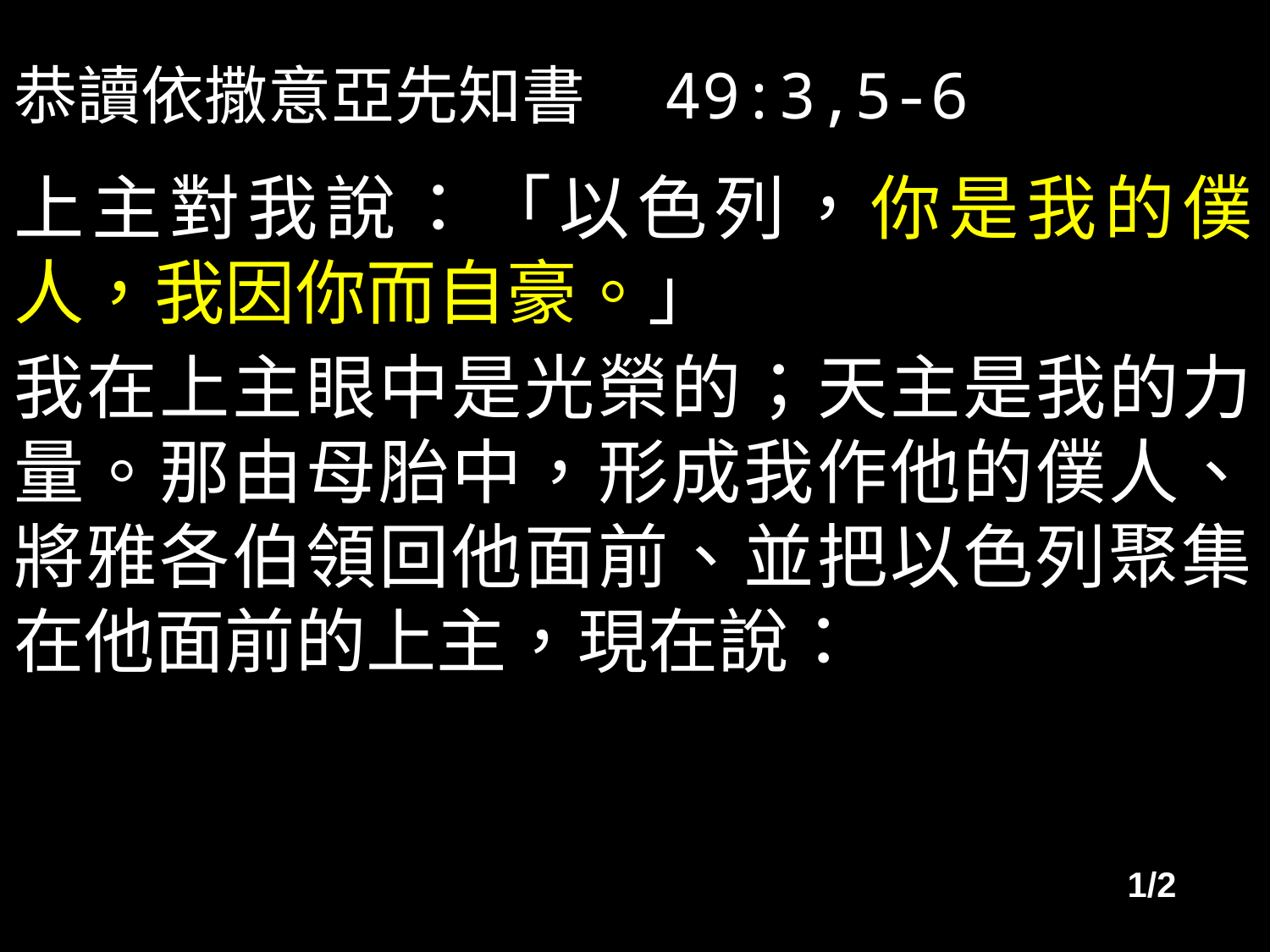

恭讀依撒意亞先知書　49:3,5-6
上主對我說：「以色列，你是我的僕人，我因你而自豪。」
我在上主眼中是光榮的；天主是我的力量。那由母胎中，形成我作他的僕人、將雅各伯領回他面前、並把以色列聚集在他面前的上主，現在說：

1/2